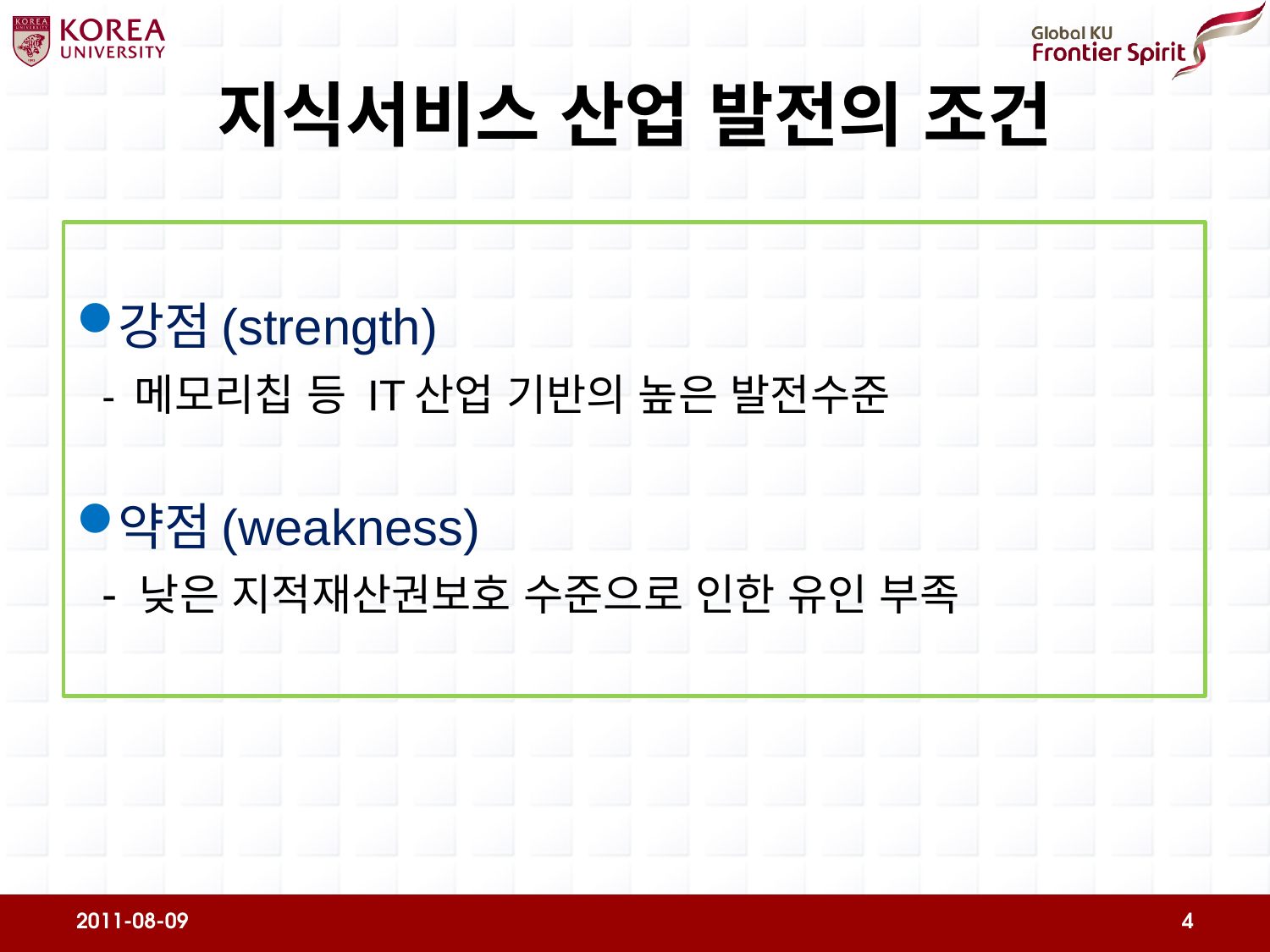

# 지식서비스 산업 발전의 조건

강점(strength)
  - 메모리칩 등 IT산업 기반의 높은 발전수준

약점(weakness)
  - 낮은 지적재산권보호 수준으로 인한 유인 부족

2011-08-09
4